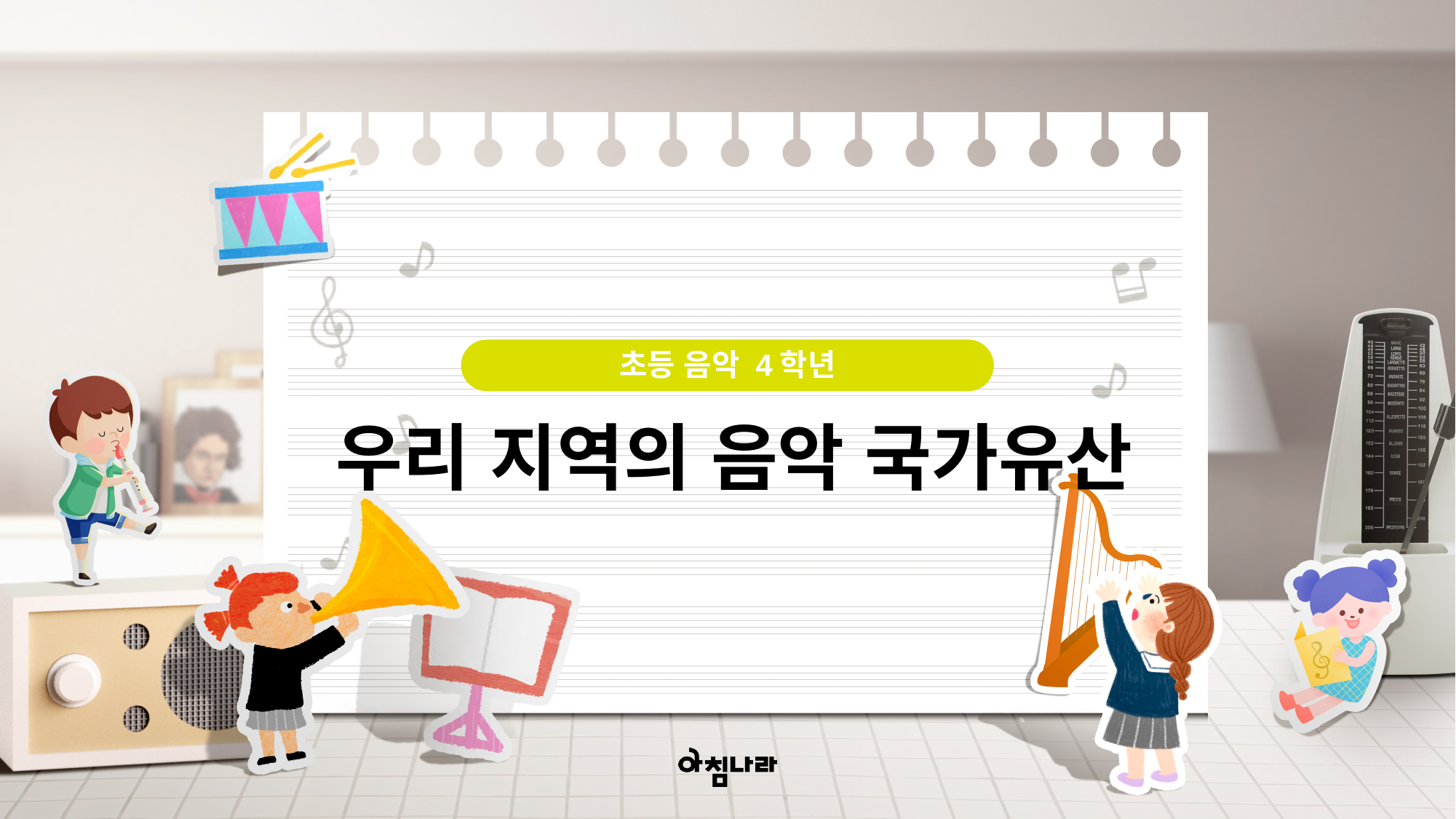

초등 음악 4학년
우리 지역의 음악 국가유산